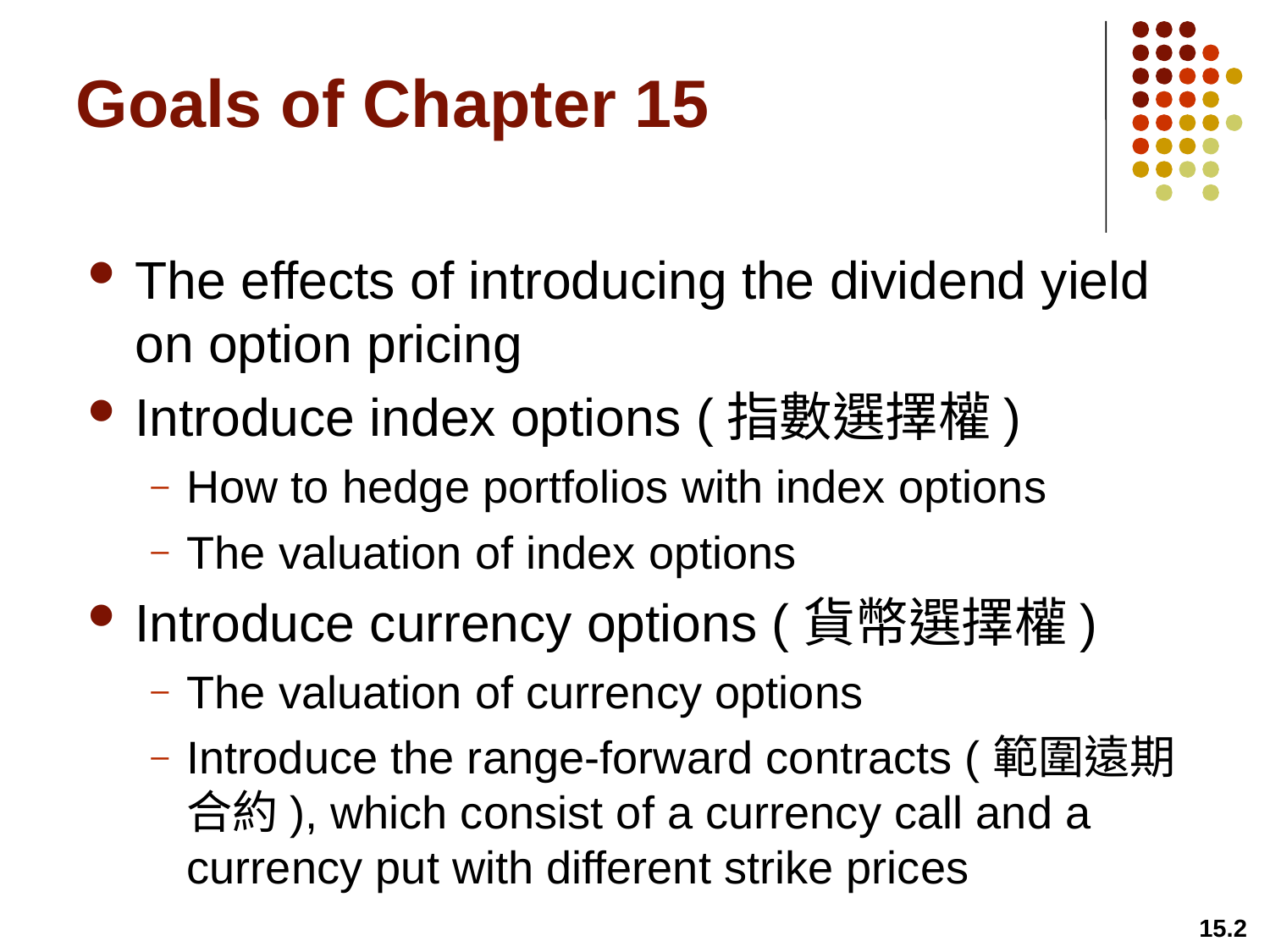

# Goals of Chapter 15
The effects of introducing the dividend yield on option pricing
Introduce index options (指數選擇權)
How to hedge portfolios with index options
The valuation of index options
Introduce currency options (貨幣選擇權)
The valuation of currency options
Introduce the range-forward contracts (範圍遠期合約), which consist of a currency call and a currency put with different strike prices

15.2